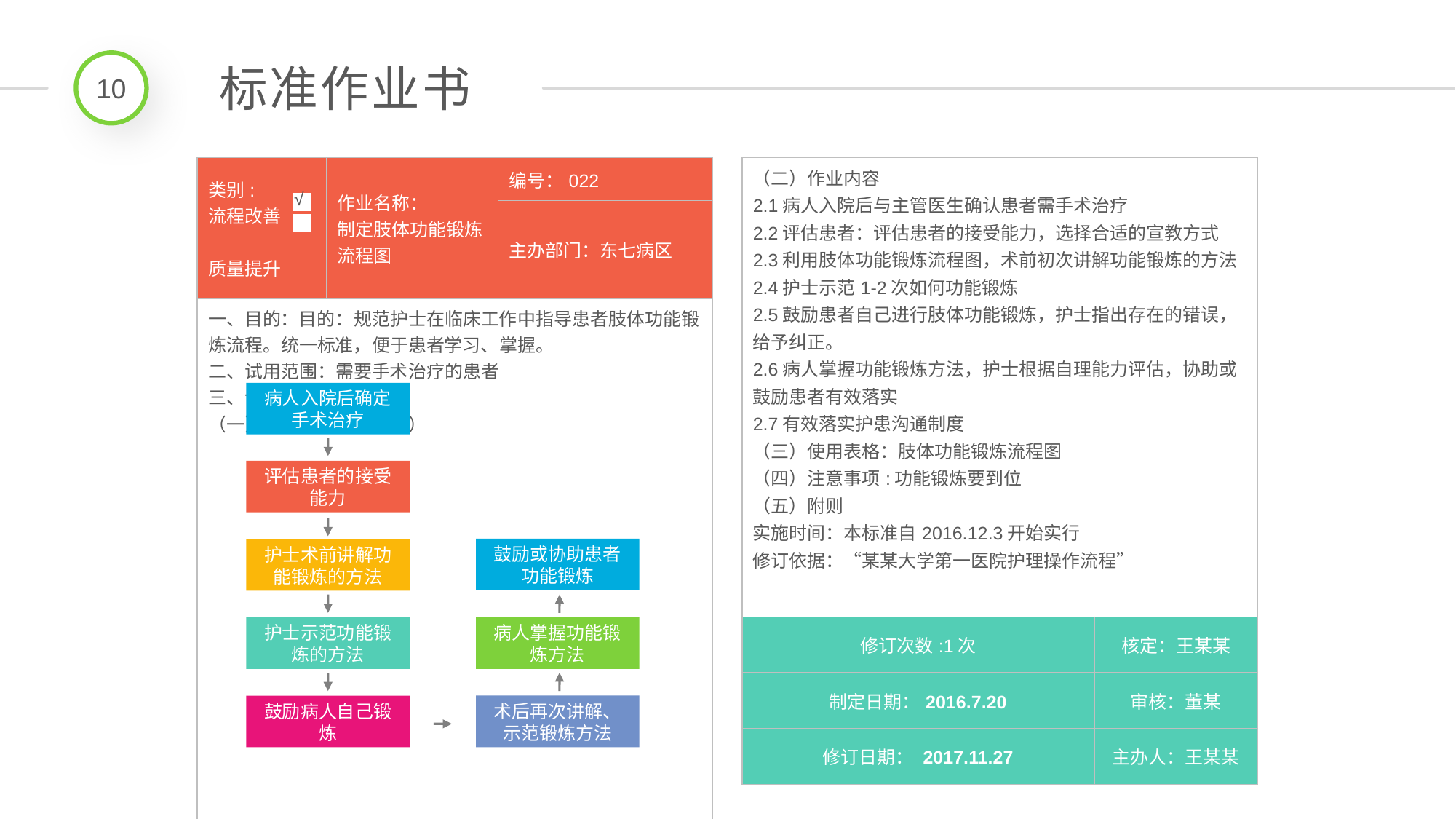

标准作业书
10
| （二）作业内容 2.1病人入院后与主管医生确认患者需手术治疗 2.2评估患者：评估患者的接受能力，选择合适的宣教方式 2.3利用肢体功能锻炼流程图，术前初次讲解功能锻炼的方法 2.4护士示范1-2次如何功能锻炼 2.5鼓励患者自己进行肢体功能锻炼，护士指出存在的错误，给予纠正。 2.6病人掌握功能锻炼方法，护士根据自理能力评估，协助或鼓励患者有效落实 2.7有效落实护患沟通制度 （三）使用表格：肢体功能锻炼流程图 （四）注意事项:功能锻炼要到位 （五）附则 实施时间：本标准自2016.12.3开始实行 修订依据：“某某大学第一医院护理操作流程” |  |
| --- | --- |
| 修订次数:1次 | 核定：王某某 |
| 制定日期：2016.7.20 | 审核：董某 |
| 修订日期： 2017.11.27 | 主办人：王某某 |
| 类别: 流程改善 质量提升 | 作业名称： 制定肢体功能锻炼流程图 | 编号：022 |
| --- | --- | --- |
|  |  | 主办部门：东七病区 |
| 一、目的：目的：规范护士在临床工作中指导患者肢体功能锻炼流程。统一标准，便于患者学习、掌握。 二、试用范围：需要手术治疗的患者 三、说明 （一）作业程序（流程图） |  |  |
√

病人入院后确定手术治疗

评估患者的接受能力

鼓励或协助患者功能锻炼
护士术前讲解功能锻炼的方法

护士示范功能锻炼的方法
病人掌握功能锻炼方法

术后再次讲解、示范锻炼方法
鼓励病人自己锻炼

延时符